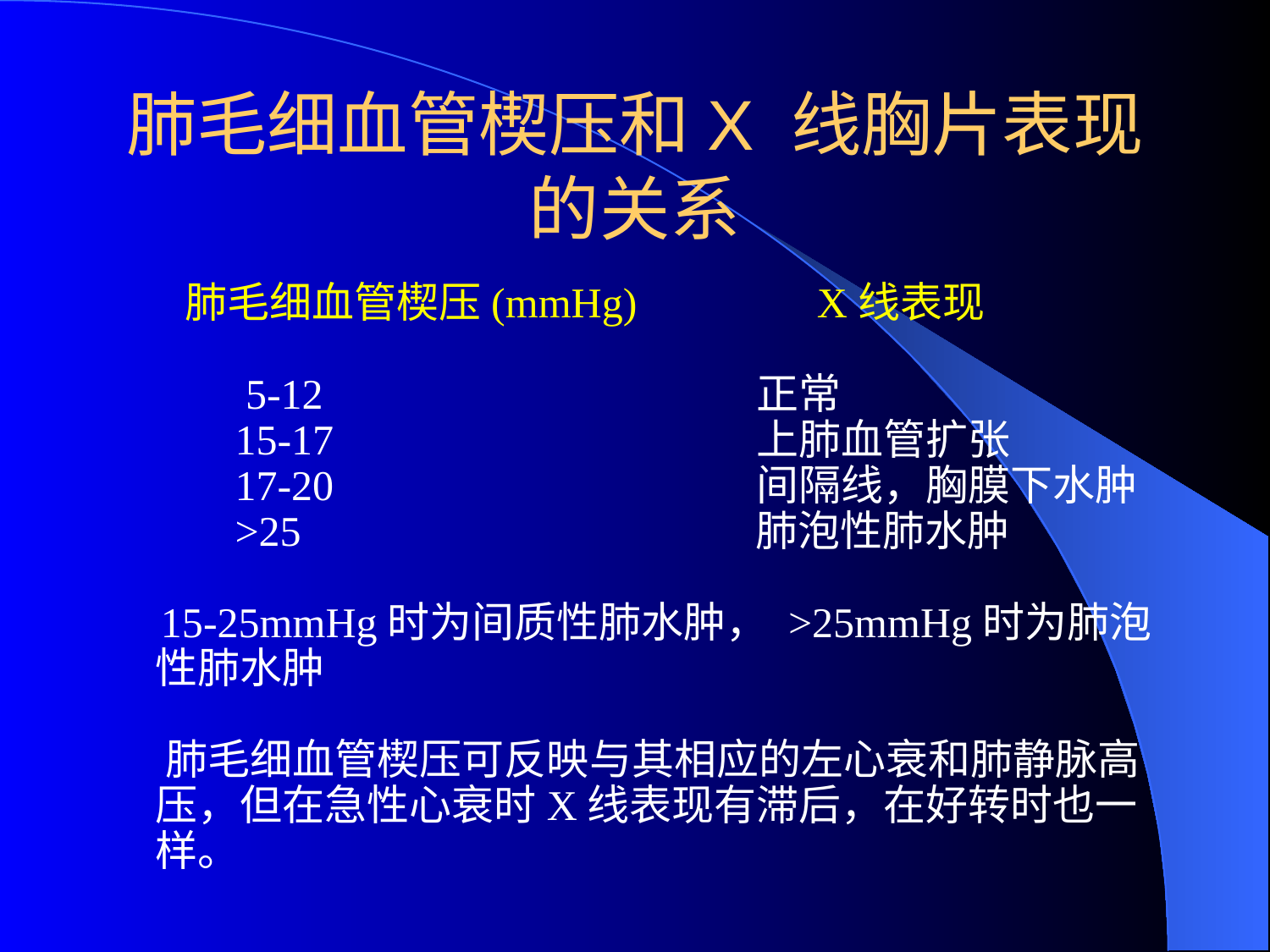

# 肺毛细血管楔压和X 线胸片表现的关系
       肺毛细血管楔压(mmHg)                 X线表现

             5-12                                        正常
            15-17                                       上肺血管扩张
            17-20                                       间隔线，胸膜下水肿
            >25                                          肺泡性肺水肿

     15-25mmHg时为间质性肺水肿， >25mmHg时为肺泡性肺水肿

     肺毛细血管楔压可反映与其相应的左心衰和肺静脉高压，但在急性心衰时X线表现有滞后，在好转时也一样。